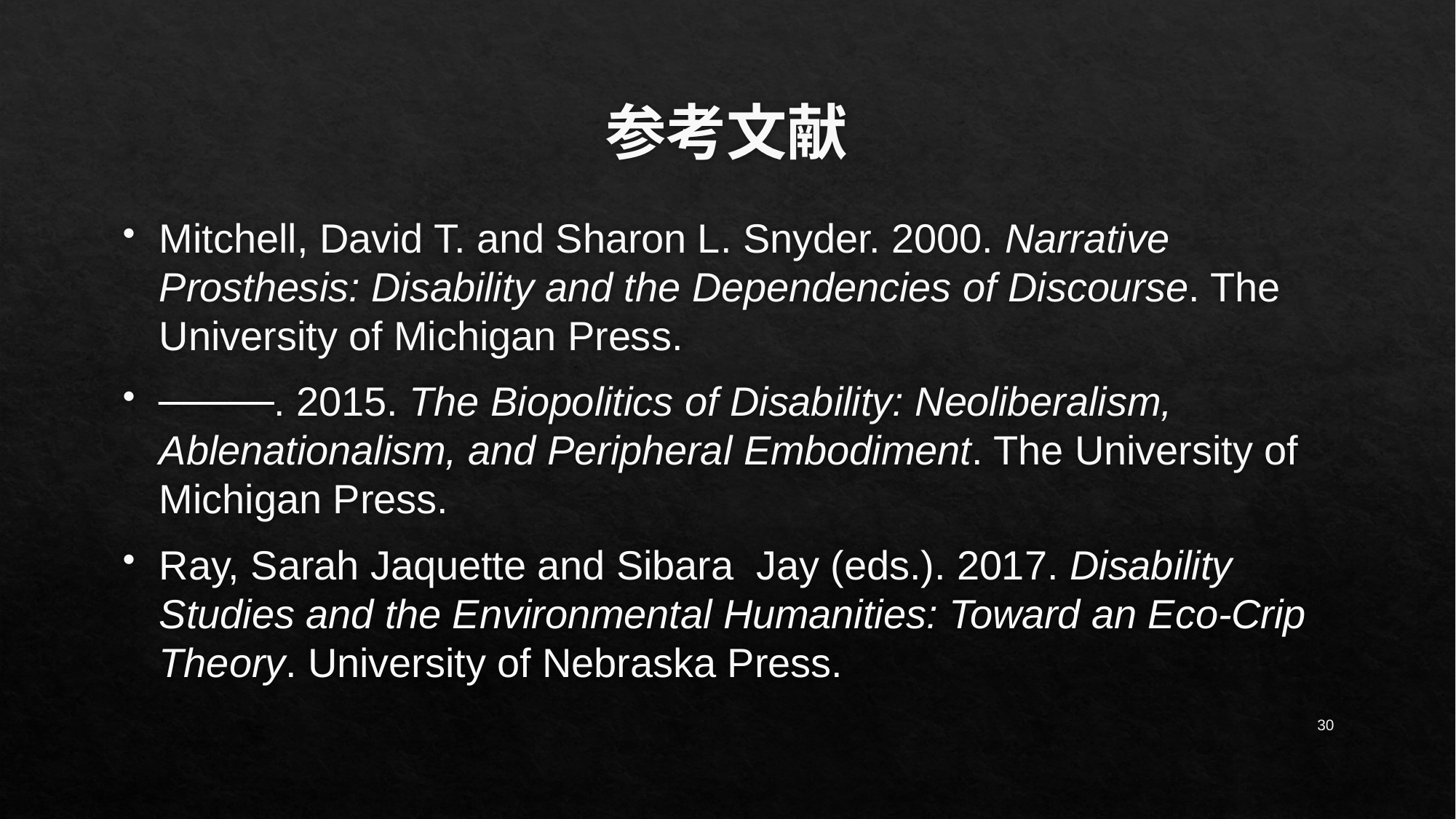

# 参考文献
Mitchell, David T. and Sharon L. Snyder. 2000. Narrative Prosthesis: Disability and the Dependencies of Discourse. The University of Michigan Press.
────. 2015. The Biopolitics of Disability: Neoliberalism, Ablenationalism, and Peripheral Embodiment. The University of Michigan Press.
Ray, Sarah Jaquette and Sibara  Jay (eds.). 2017. Disability Studies and the Environmental Humanities: Toward an Eco-Crip Theory. University of Nebraska Press.

30